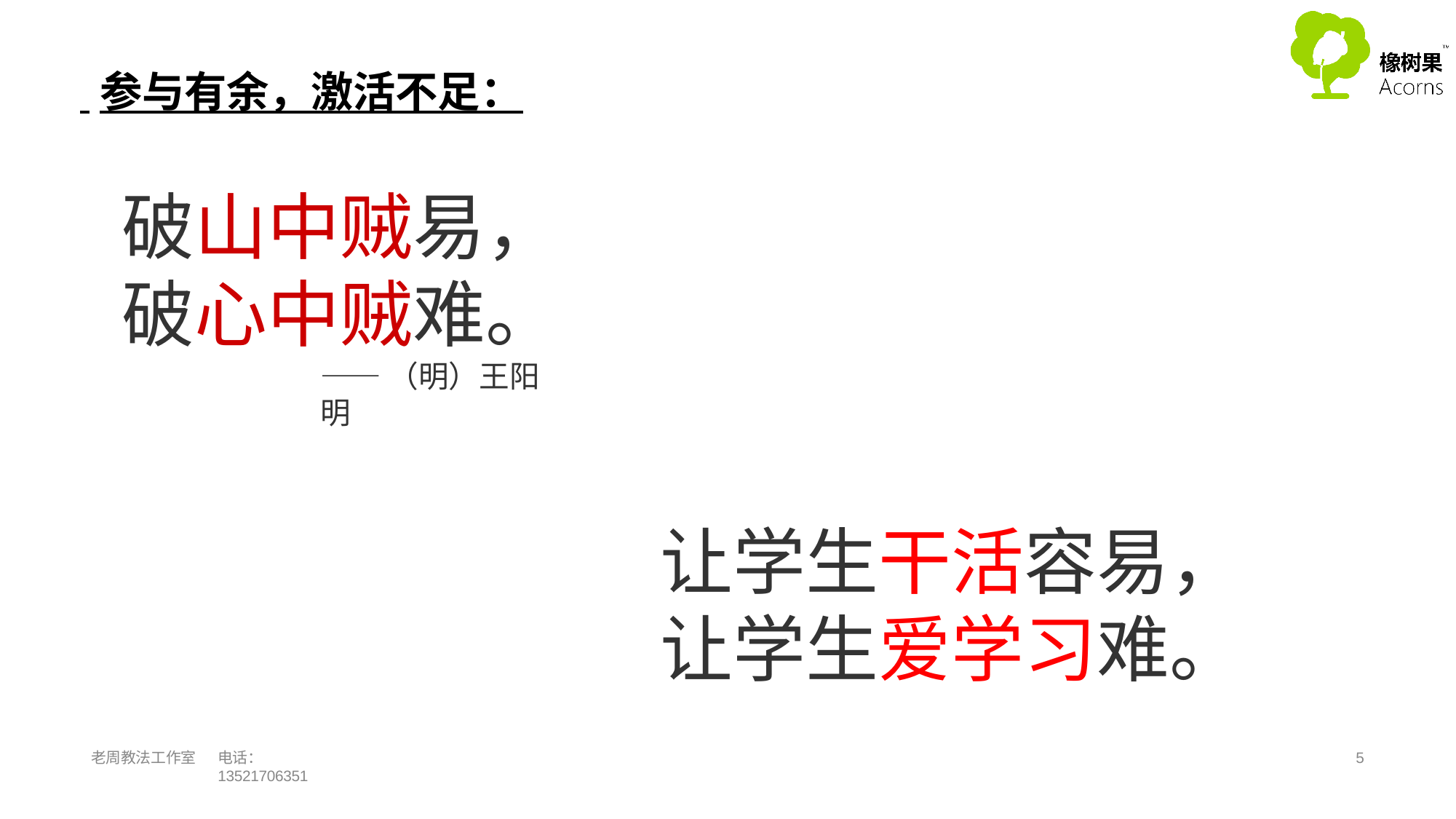

# 参与有余，激活不足：
破山中贼易， 破心中贼难。
——（明）王阳明

让学生干活容易， 让学生爱学习难。
老周教法工作室
电话：13521706351
5